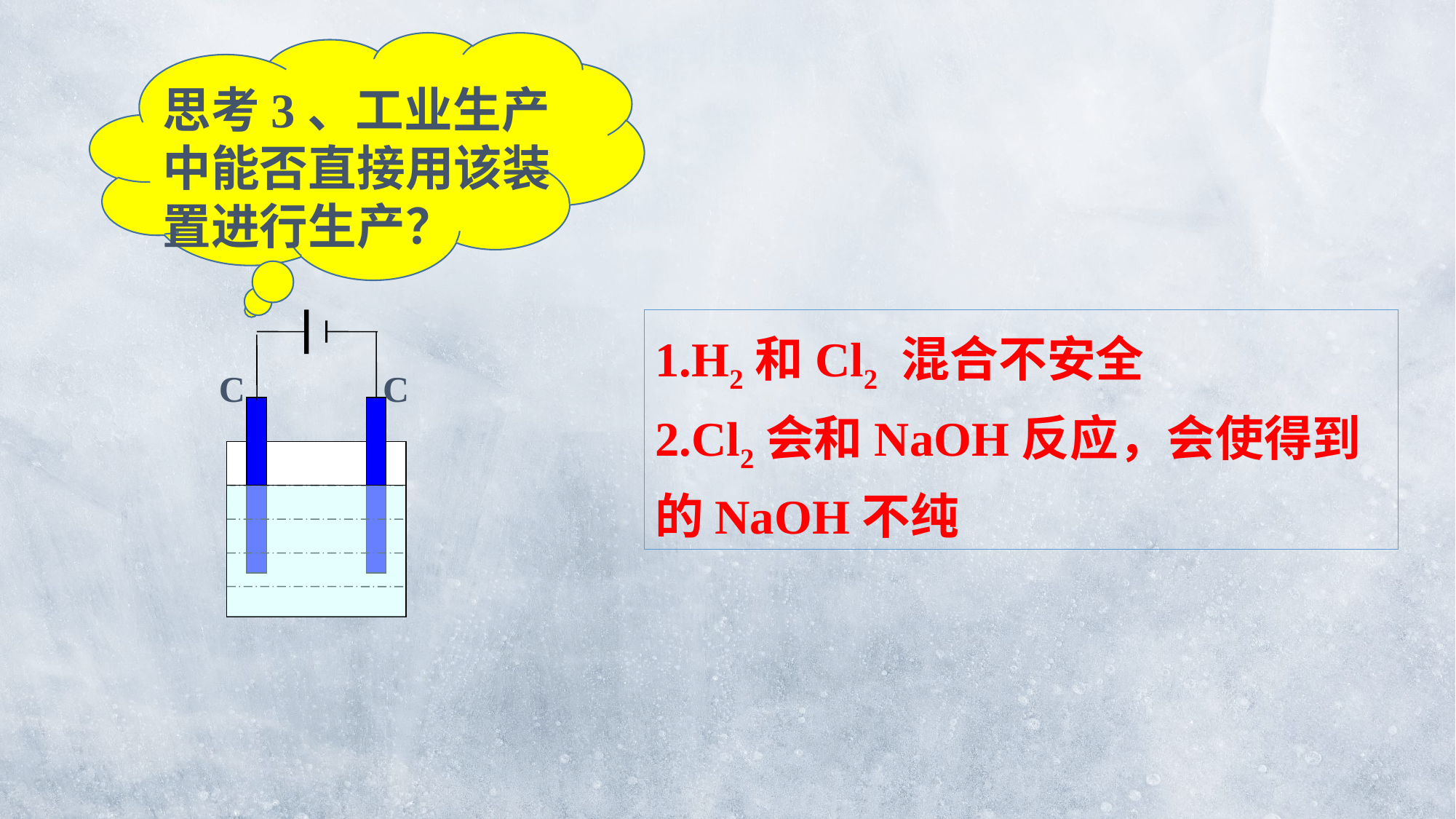

思考3、工业生产中能否直接用该装置进行生产？

C
C
1.H2和Cl2 混合不安全
2.Cl2会和NaOH反应，会使得到的NaOH不纯